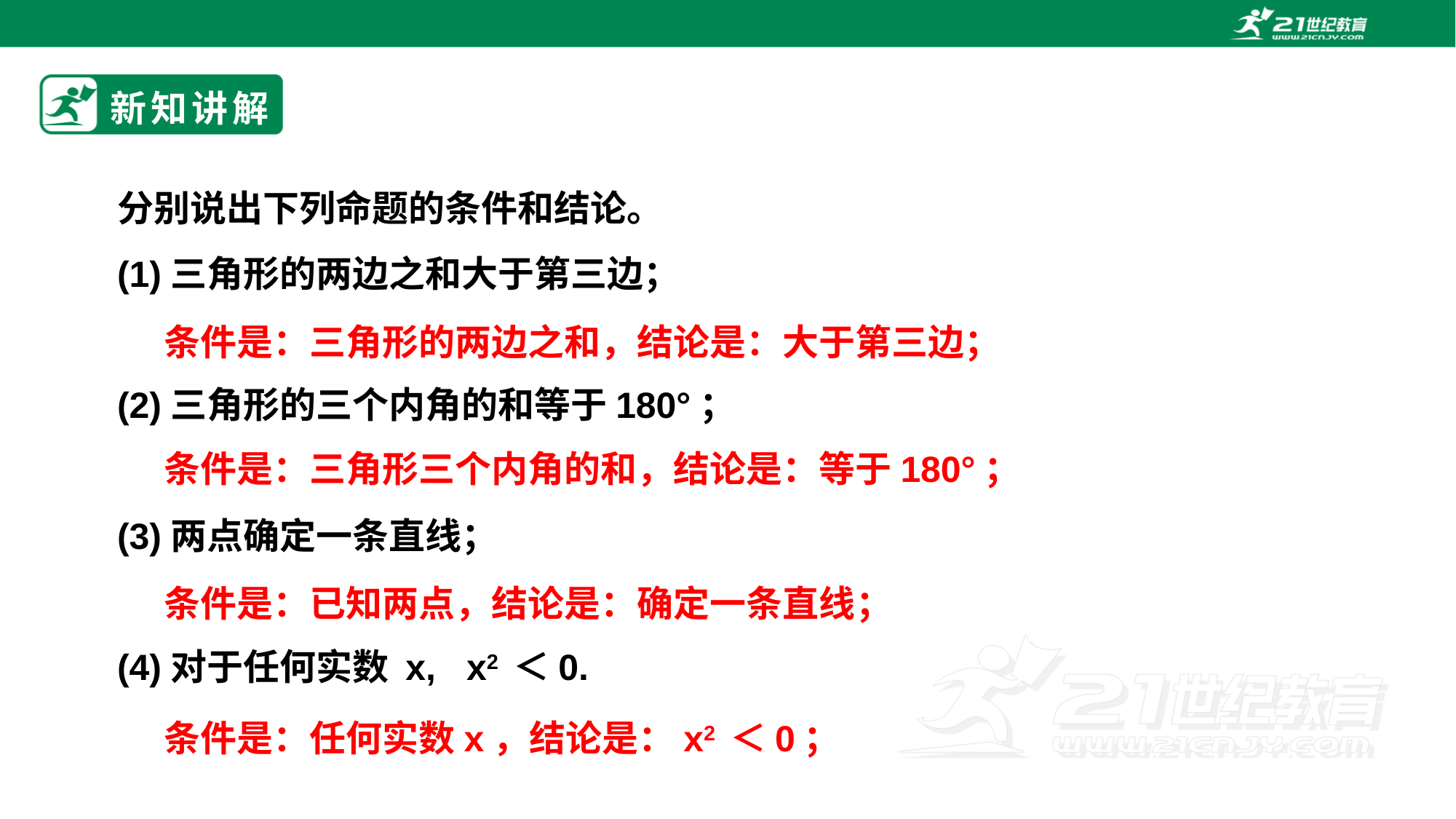

# 新知讲解
分别说出下列命题的条件和结论。
(1)三角形的两边之和大于第三边；

(2)三角形的三个内角的和等于180°；

(3)两点确定一条直线；

(4)对于任何实数 x,   x2 ＜0.
条件是：三角形的两边之和，结论是：大于第三边；
条件是：三角形三个内角的和，结论是：等于180°；
条件是：已知两点，结论是：确定一条直线；
条件是：任何实数x，结论是：x2 ＜0；